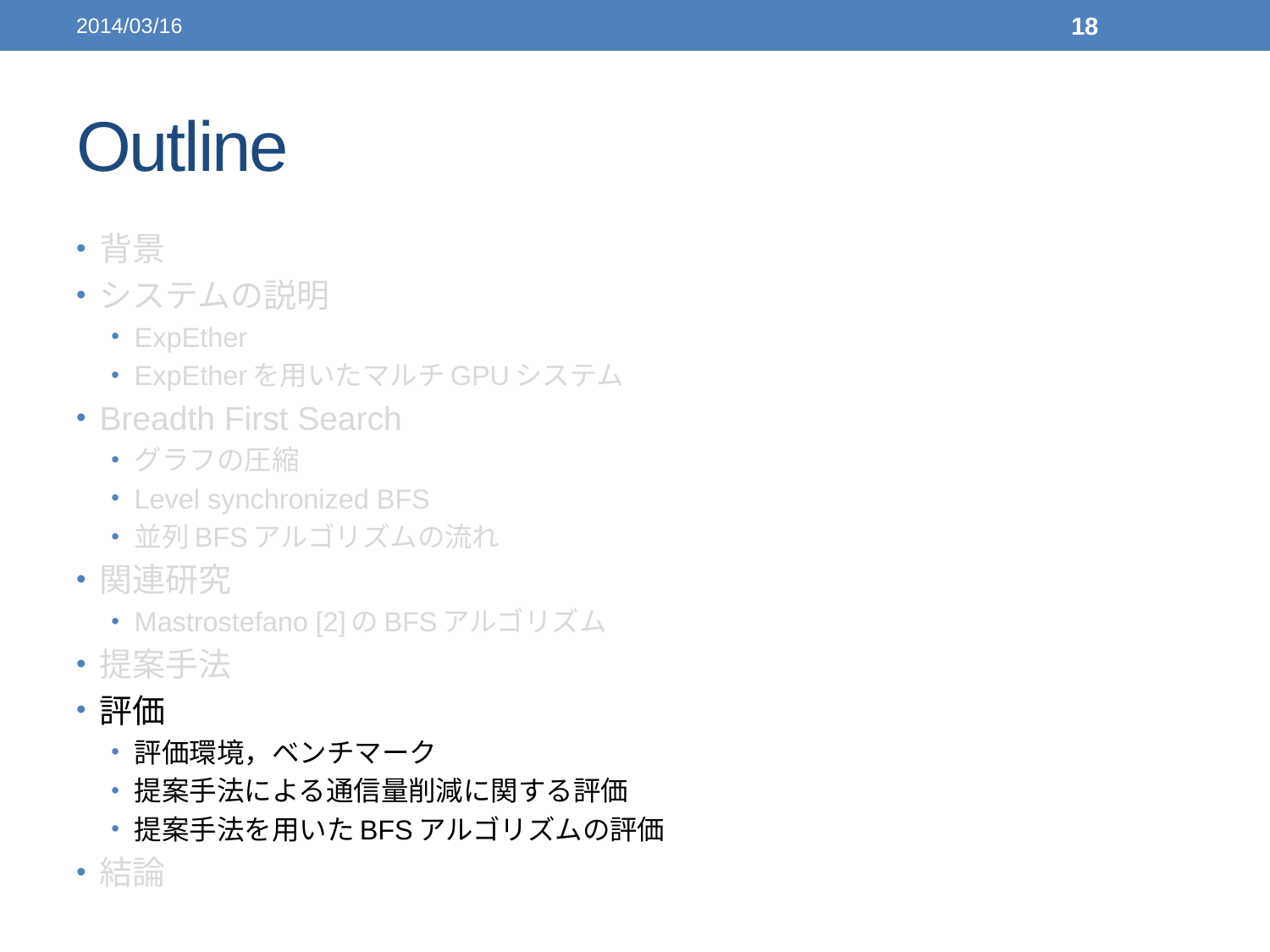

2014/03/16
18
# Outline
背景
システムの説明
ExpEther
ExpEtherを用いたマルチGPUシステム
Breadth First Search
グラフの圧縮
Level synchronized BFS
並列BFSアルゴリズムの流れ
関連研究
Mastrostefano [2]のBFSアルゴリズム
提案手法
評価
評価環境，ベンチマーク
提案手法による通信量削減に関する評価
提案手法を用いたBFSアルゴリズムの評価
結論